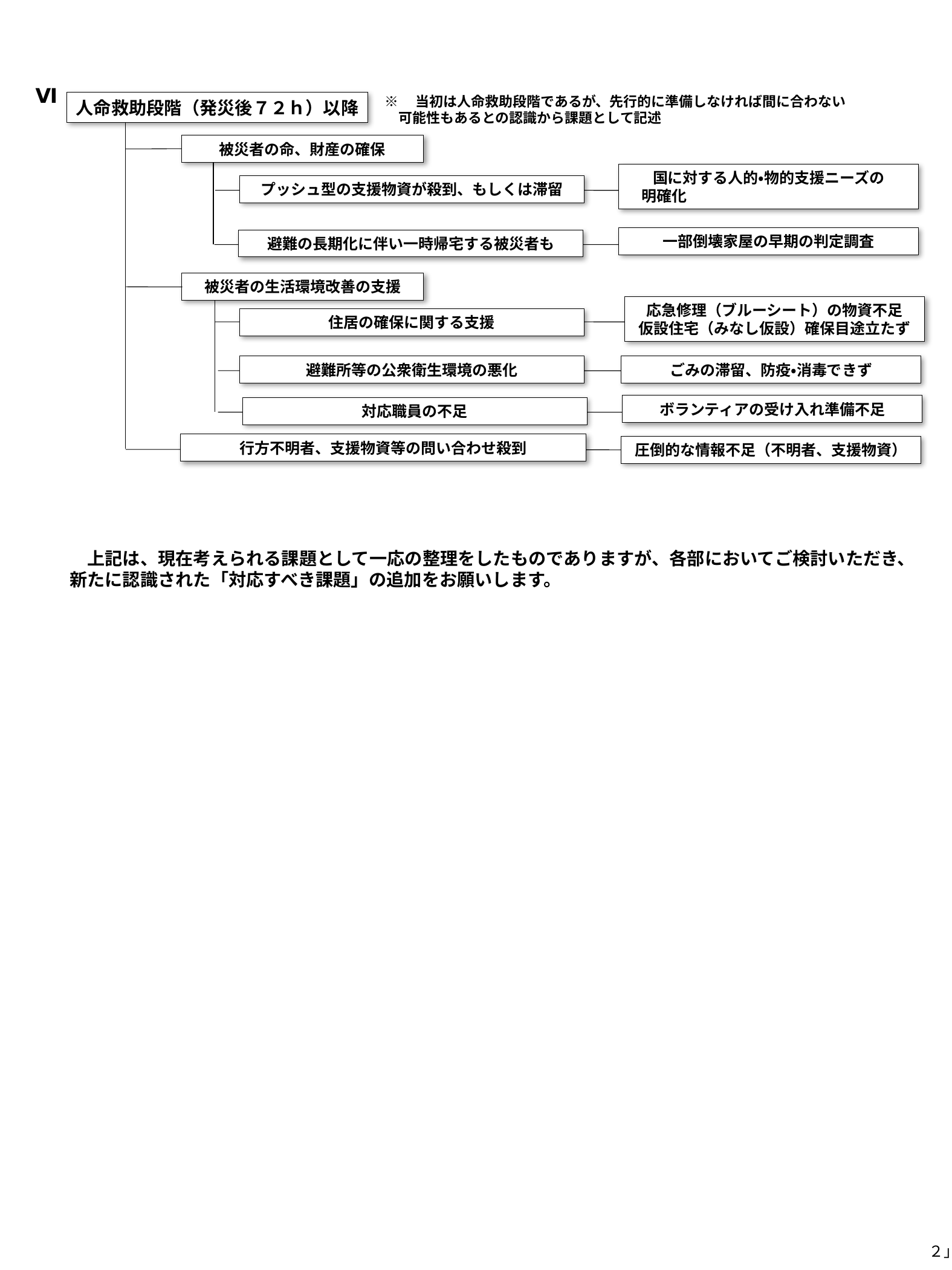

Ⅵ
※　当初は人命救助段階であるが、先行的に準備しなければ間に合わない
　可能性もあるとの認識から課題として記述
人命救助段階（発災後７２ｈ）以降
被災者の命、財産の確保
国に対する人的・物的支援ニーズの
   明確化
プッシュ型の支援物資が殺到、もしくは滞留
一部倒壊家屋の早期の判定調査
避難の長期化に伴い一時帰宅する被災者も
被災者の生活環境改善の支援
応急修理（ブルーシート）の物資不足
仮設住宅（みなし仮設）確保目途立たず
住居の確保に関する支援
避難所等の公衆衛生環境の悪化
ごみの滞留、防疫・消毒できず
ボランティアの受け入れ準備不足
対応職員の不足
行方不明者、支援物資等の問い合わせ殺到
圧倒的な情報不足（不明者、支援物資）
　上記は、現在考えられる課題として一応の整理をしたものでありますが、各部においてご検討いただき、新たに認識された「対応すべき課題」の追加をお願いします。
２」